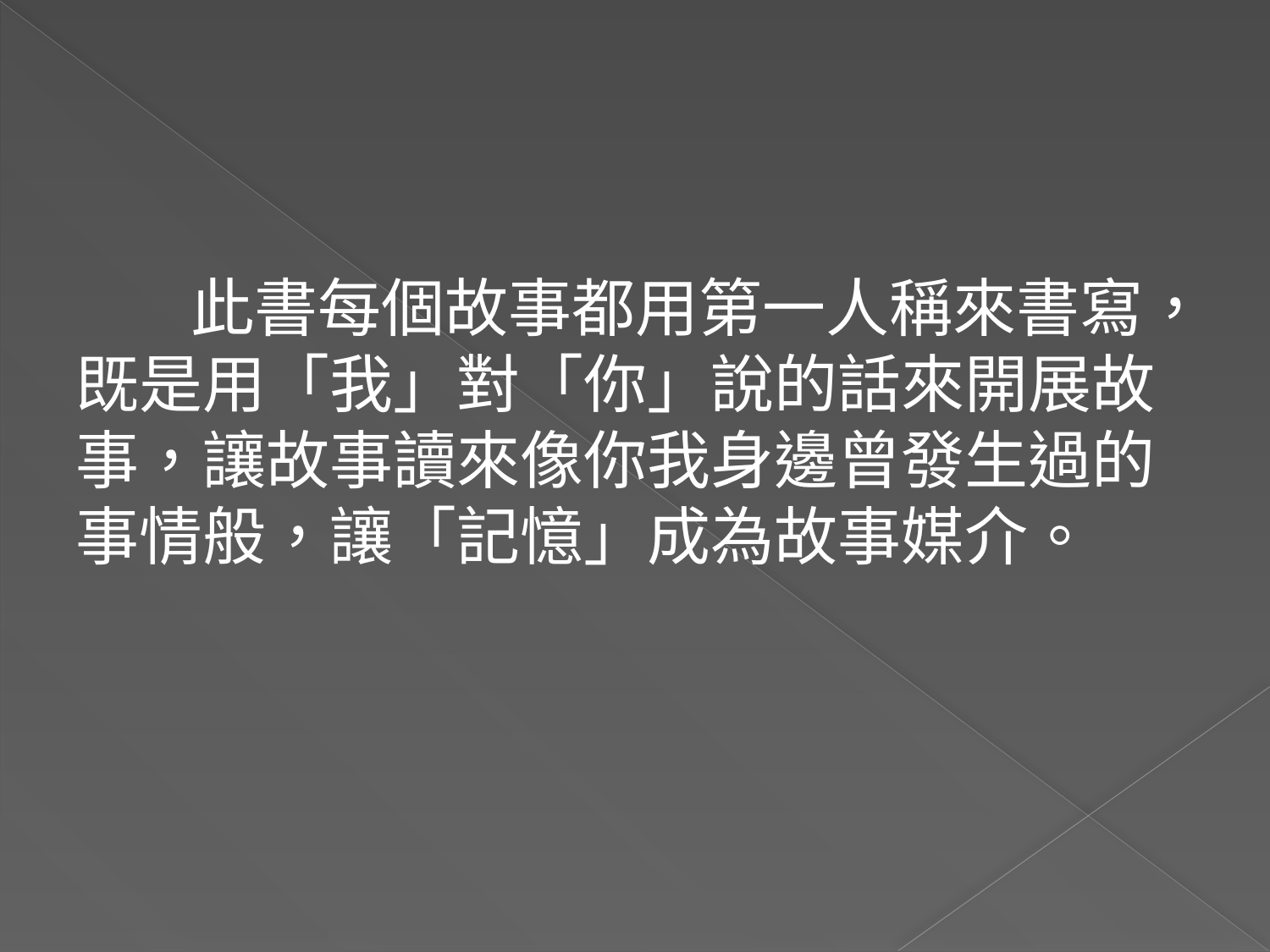

#
       此書每個故事都用第一人稱來書寫，既是用「我」對「你」說的話來開展故事，讓故事讀來像你我身邊曾發生過的事情般，讓「記憶」成為故事媒介。